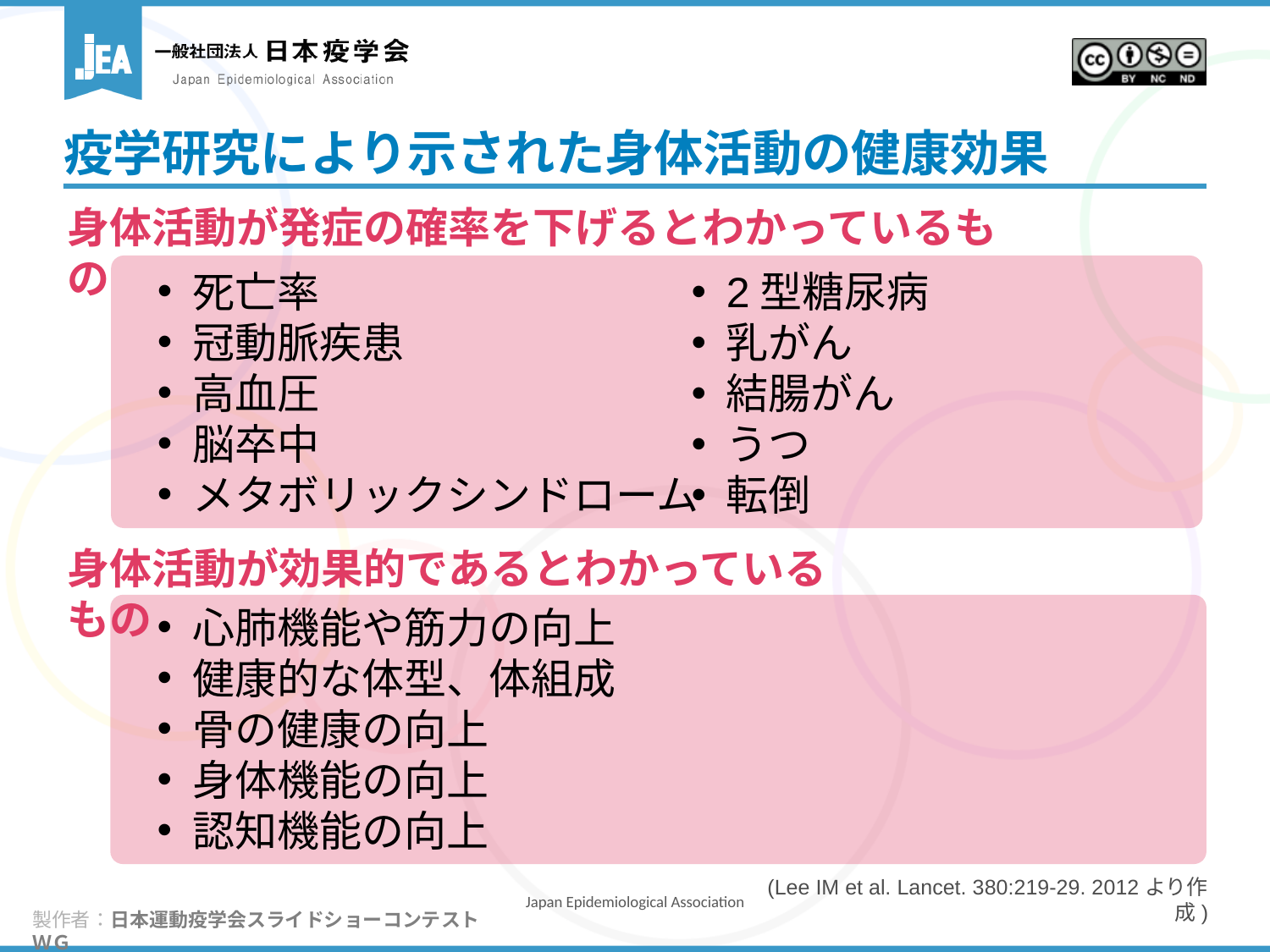

疫学研究により示された身体活動の健康効果

身体活動が発症の確率を下げるとわかっているもの

死亡率
冠動脈疾患
高血圧
脳卒中
メタボリックシンドローム
2型糖尿病
乳がん
結腸がん
うつ
転倒
身体活動が効果的であるとわかっているもの

心肺機能や筋力の向上
健康的な体型、体組成
骨の健康の向上
身体機能の向上
認知機能の向上
(Lee IM et al. Lancet. 380:219-29. 2012より作成)
製作者：日本運動疫学会スライドショーコンテストＷＧ